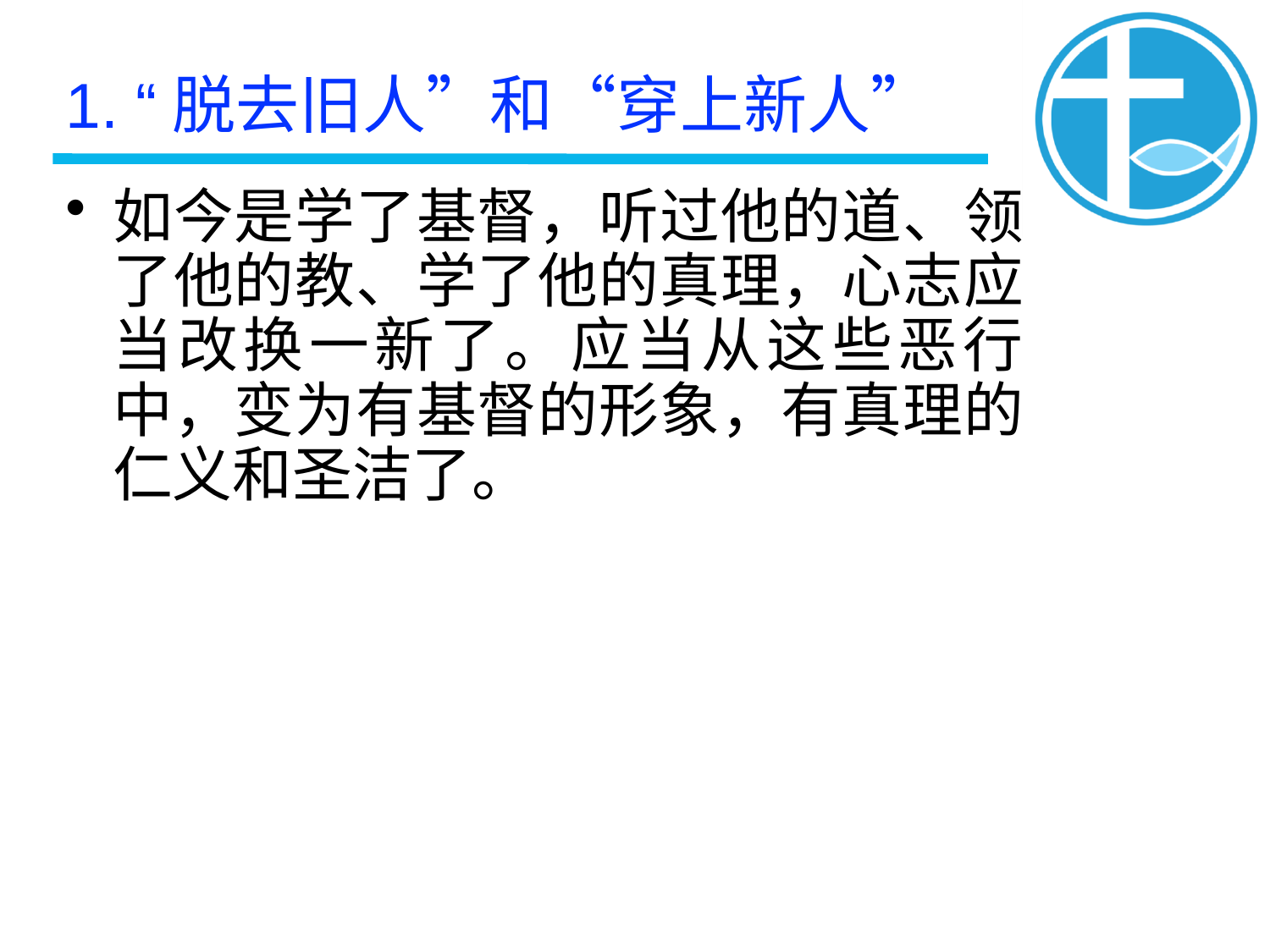

1. “脱去旧人”和“穿上新人”
如今是学了基督，听过他的道、领了他的教、学了他的真理，心志应当改换一新了。应当从这些恶行中，变为有基督的形象，有真理的仁义和圣洁了。